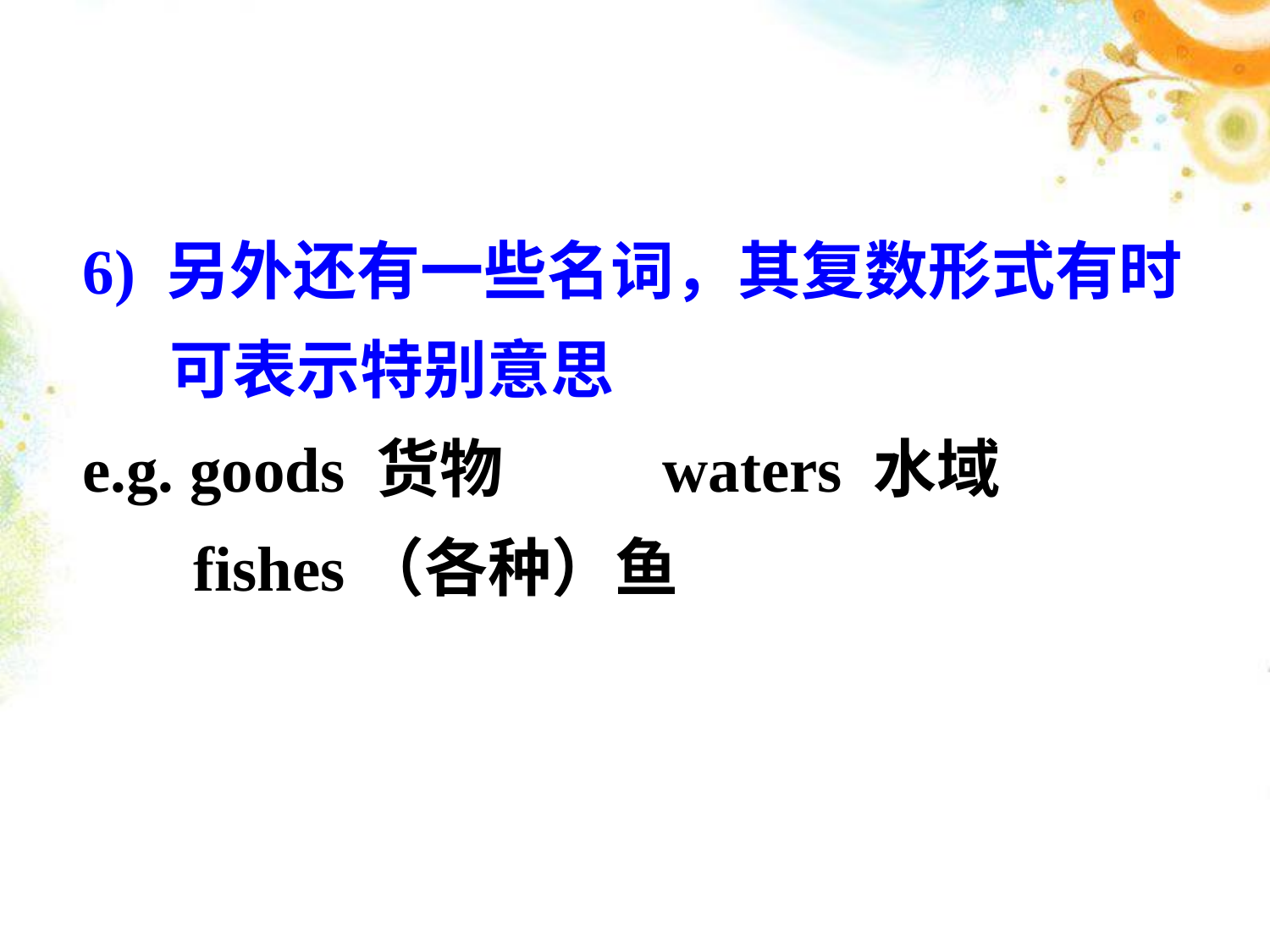

6) 另外还有一些名词，其复数形式有时
     可表示特别意思
e.g. goods 货物          waters 水域
       fishes（各种）鱼